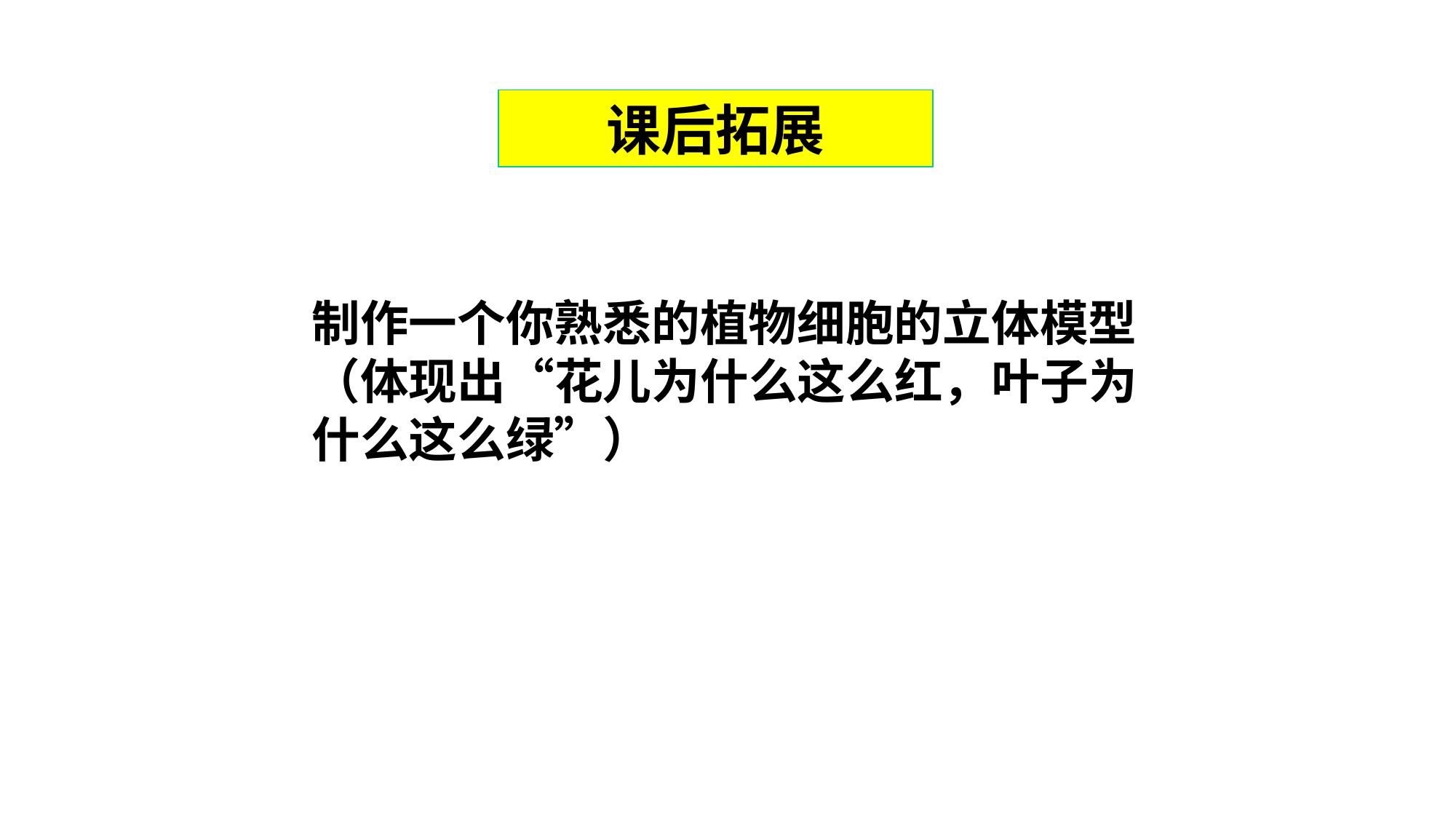

课后拓展
制作一个你熟悉的植物细胞的立体模型（体现出“花儿为什么这么红，叶子为什么这么绿”）